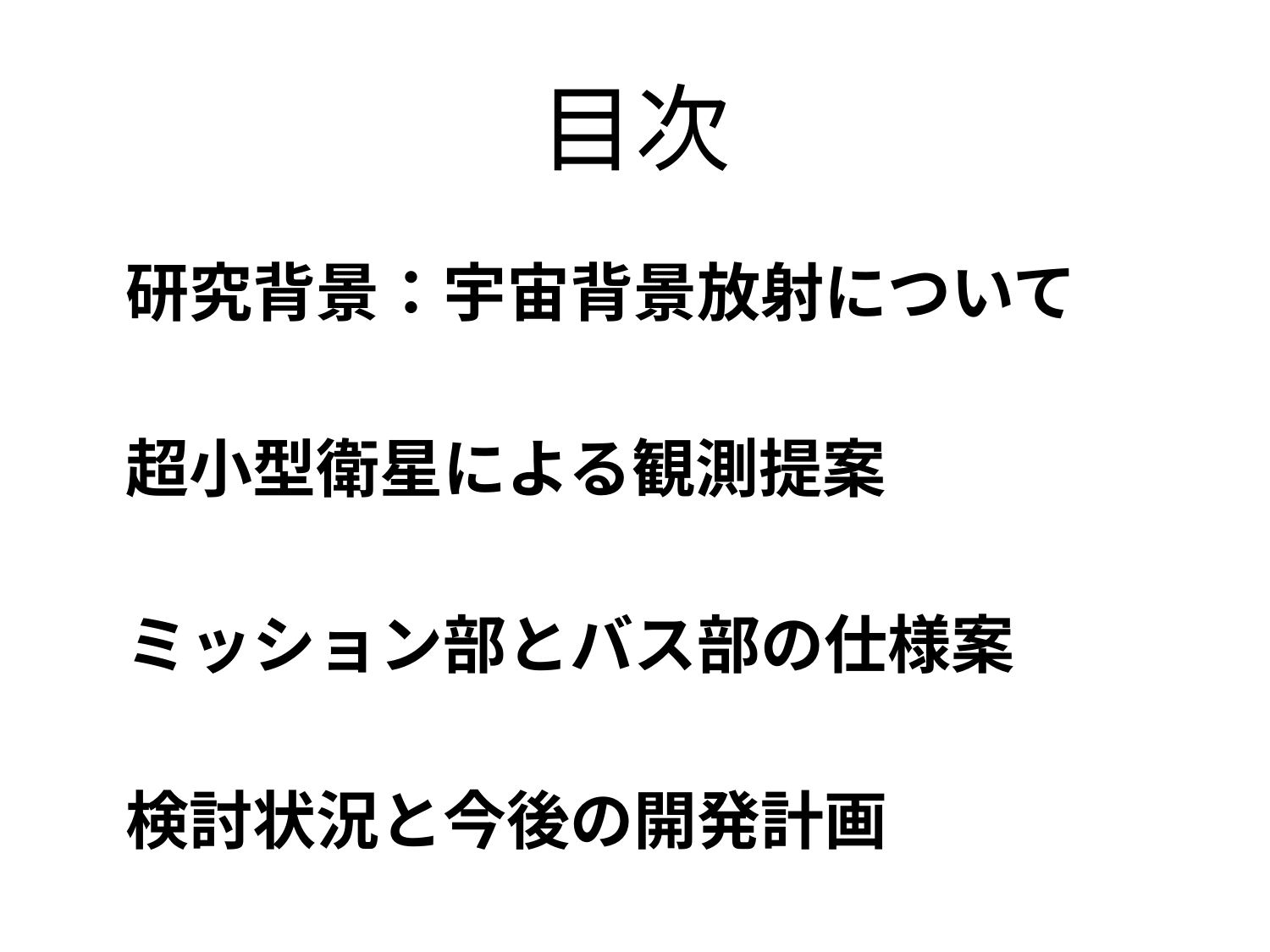

目次
# 研究背景：宇宙背景放射について 超小型衛星による観測提案 ミッション部とバス部の仕様案 検討状況と今後の開発計画